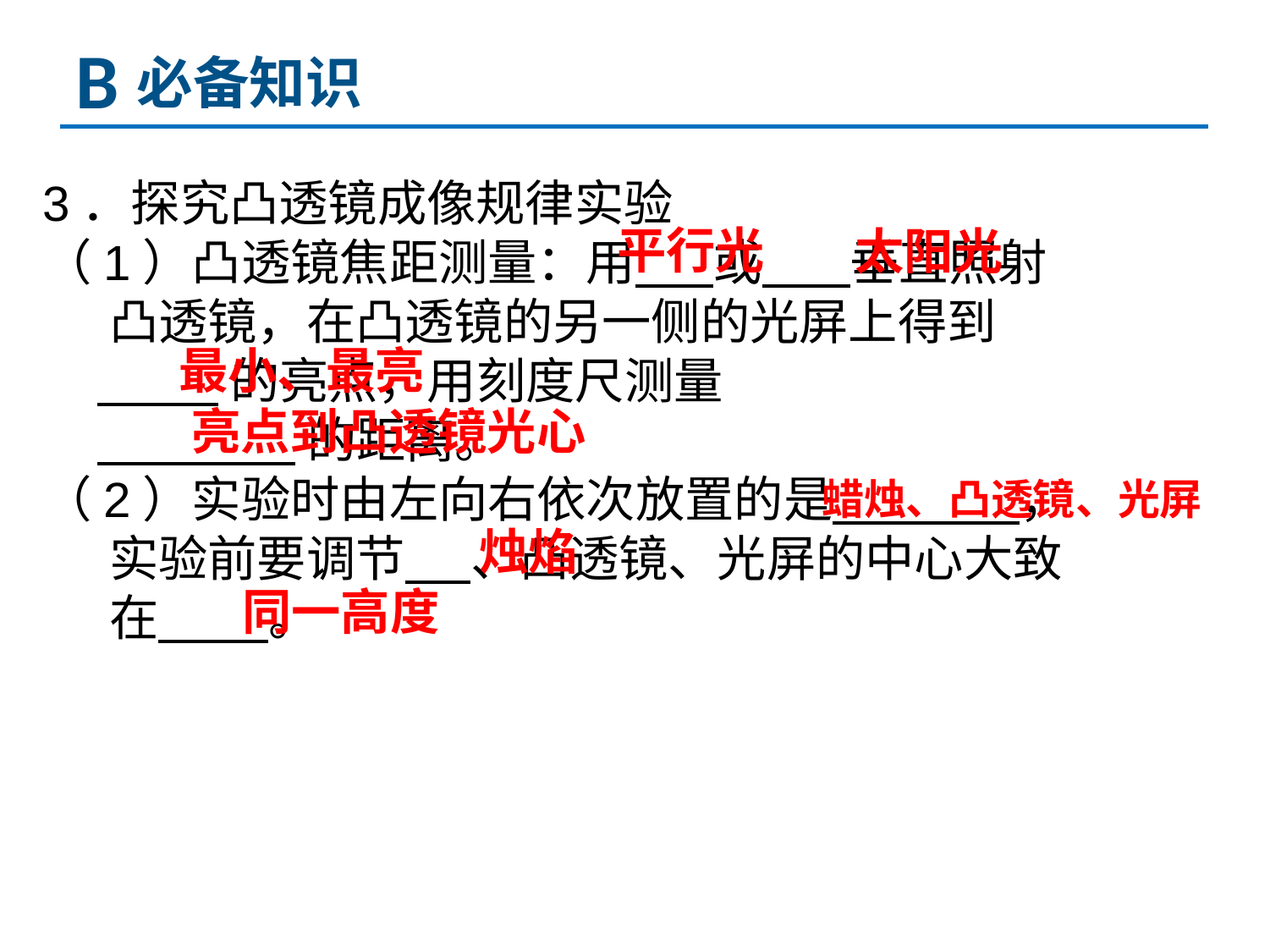

B
必备知识
3．探究凸透镜成像规律实验
（1）凸透镜焦距测量：用       或        垂直照射
     凸透镜，在凸透镜的另一侧的光屏上得到
                的亮点，用刻度尺测量
                       的距离。
（2）实验时由左向右依次放置的是                 ，
     实验前要调节      、凸透镜、光屏的中心大致
     在          。
平行光
太阳光
最小、最亮
亮点到凸透镜光心
蜡烛、凸透镜、光屏
烛焰
同一高度